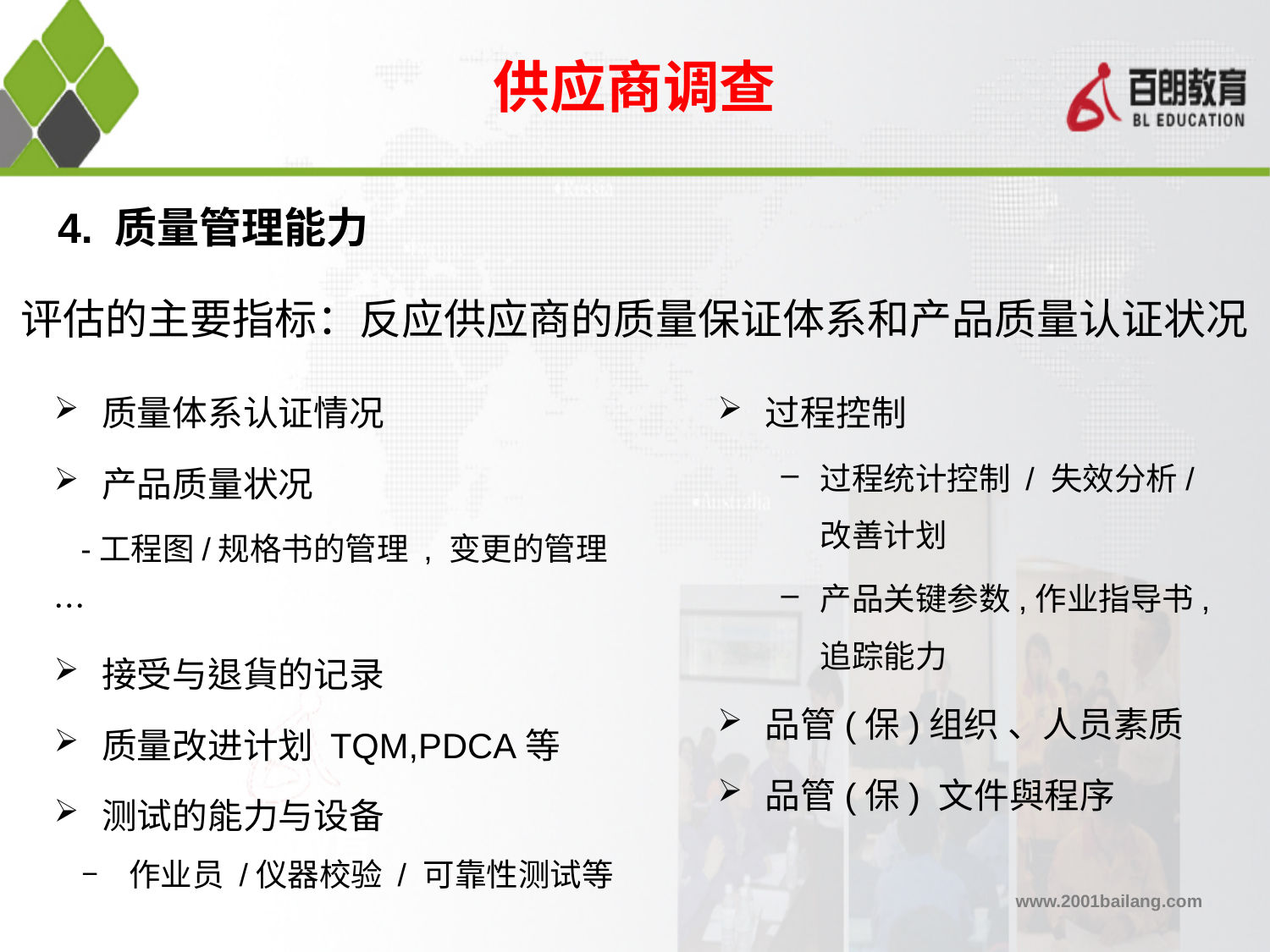

供应商调查
# 4. 质量管理能力
评估的主要指标：反应供应商的质量保证体系和产品质量认证状况
质量体系认证情况
产品质量状况
   -工程图/规格书的管理 , 变更的管理…
接受与退貨的记录
质量改进计划 TQM,PDCA等
测试的能力与设备
作业员 /仪器校验 / 可靠性测试等
过程控制
过程统计控制 / 失效分析/ 改善计划
产品关键参数,作业指导书, 追踪能力
品管(保)组织 、人员素质
品管(保) 文件與程序